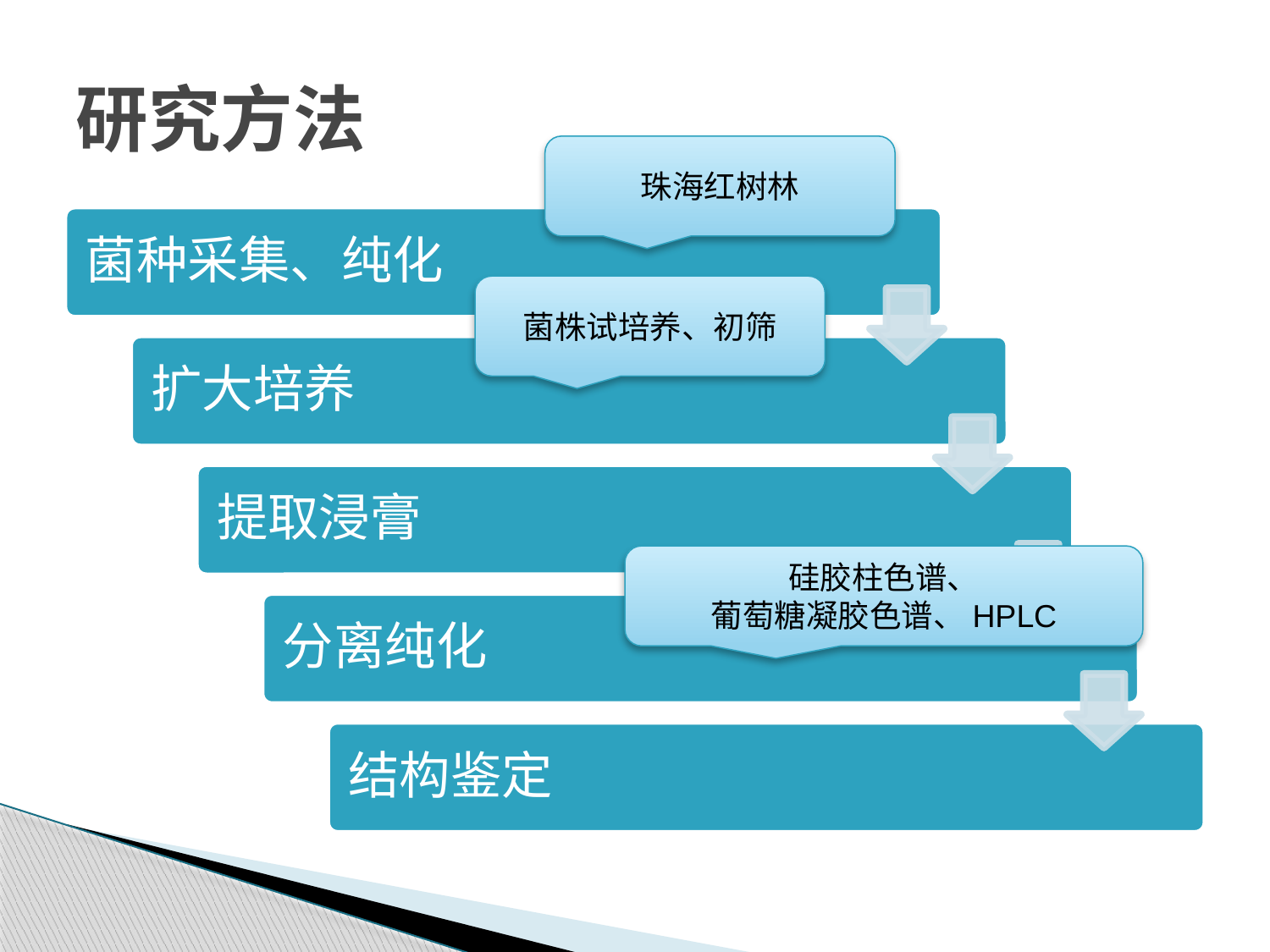

# 研究方法
珠海红树林
菌种采集、纯化
扩大培养
提取浸膏
分离纯化
结构鉴定

菌株试培养、初筛
硅胶柱色谱、
葡萄糖凝胶色谱、HPLC